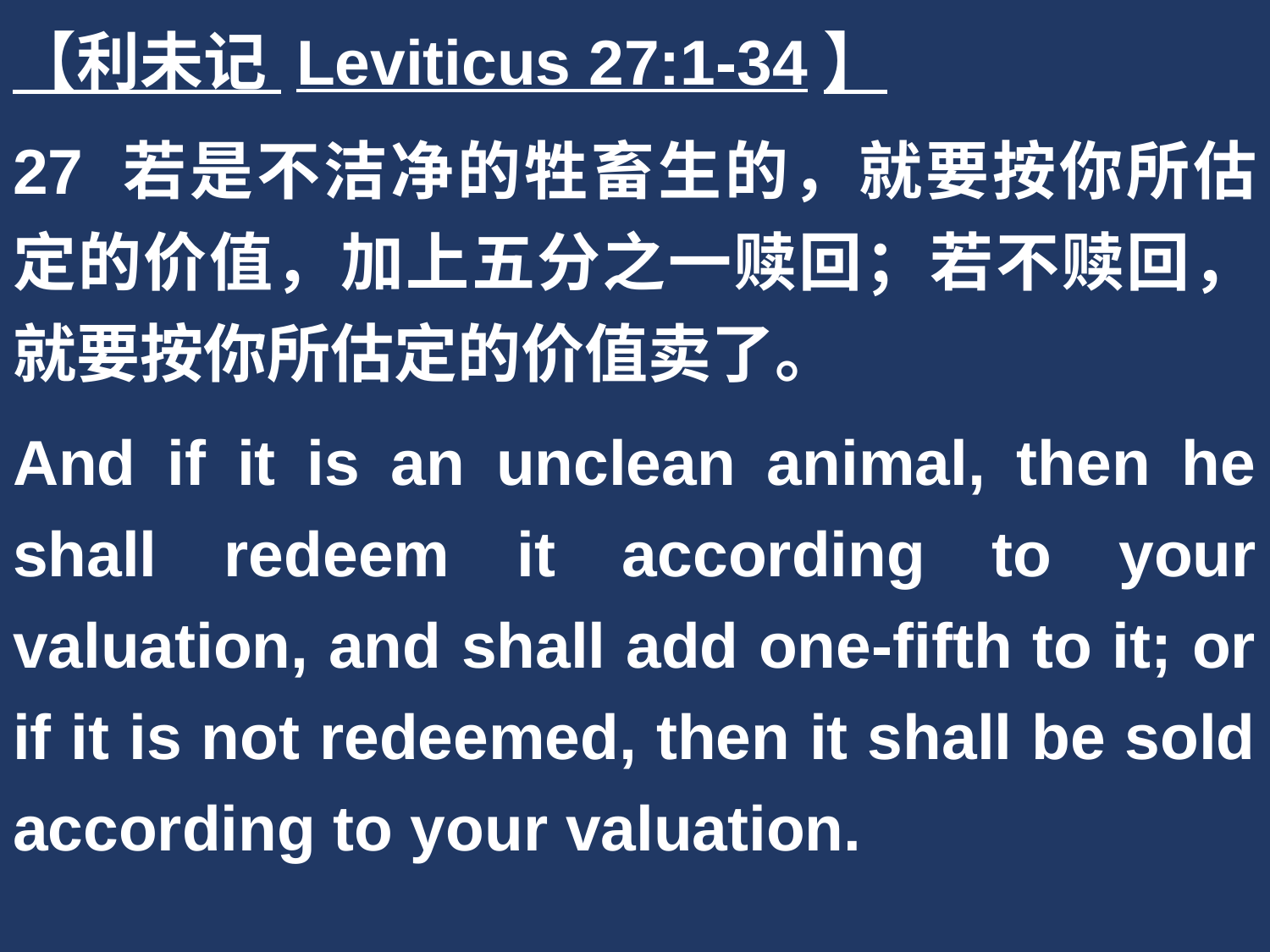

【利未记 Leviticus 27:1-34】
27 若是不洁净的牲畜生的，就要按你所估定的价值，加上五分之一赎回；若不赎回，就要按你所估定的价值卖了。
And if it is an unclean animal, then he shall redeem it according to your valuation, and shall add one-fifth to it; or if it is not redeemed, then it shall be sold according to your valuation.